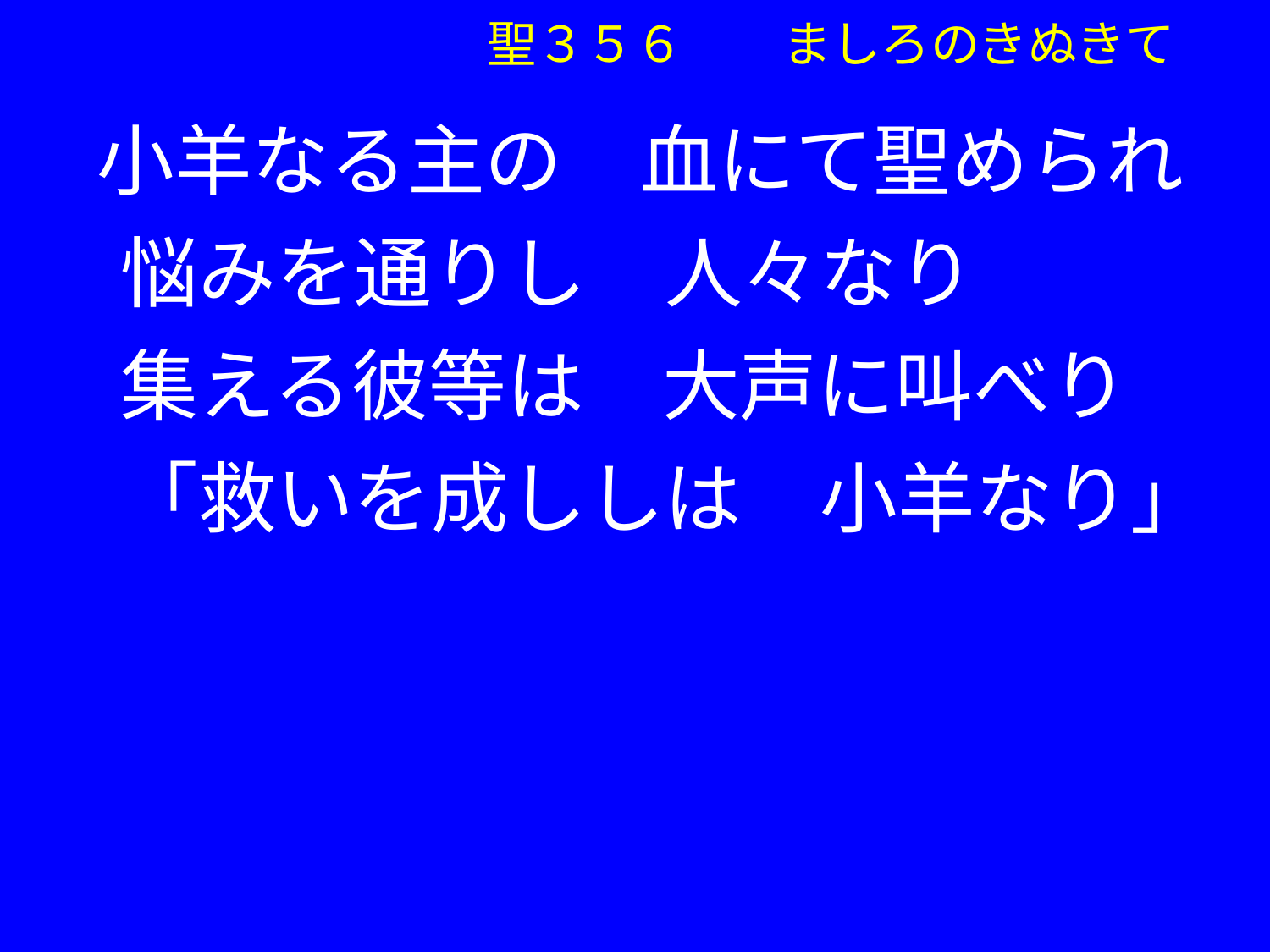

小羊なる主の　血にて聖められ
　悩みを通りし　人々なり
　集える彼等は　大声に叫べり
　「救いを成ししは　小羊なり」

聖３５６　　ましろのきぬきて